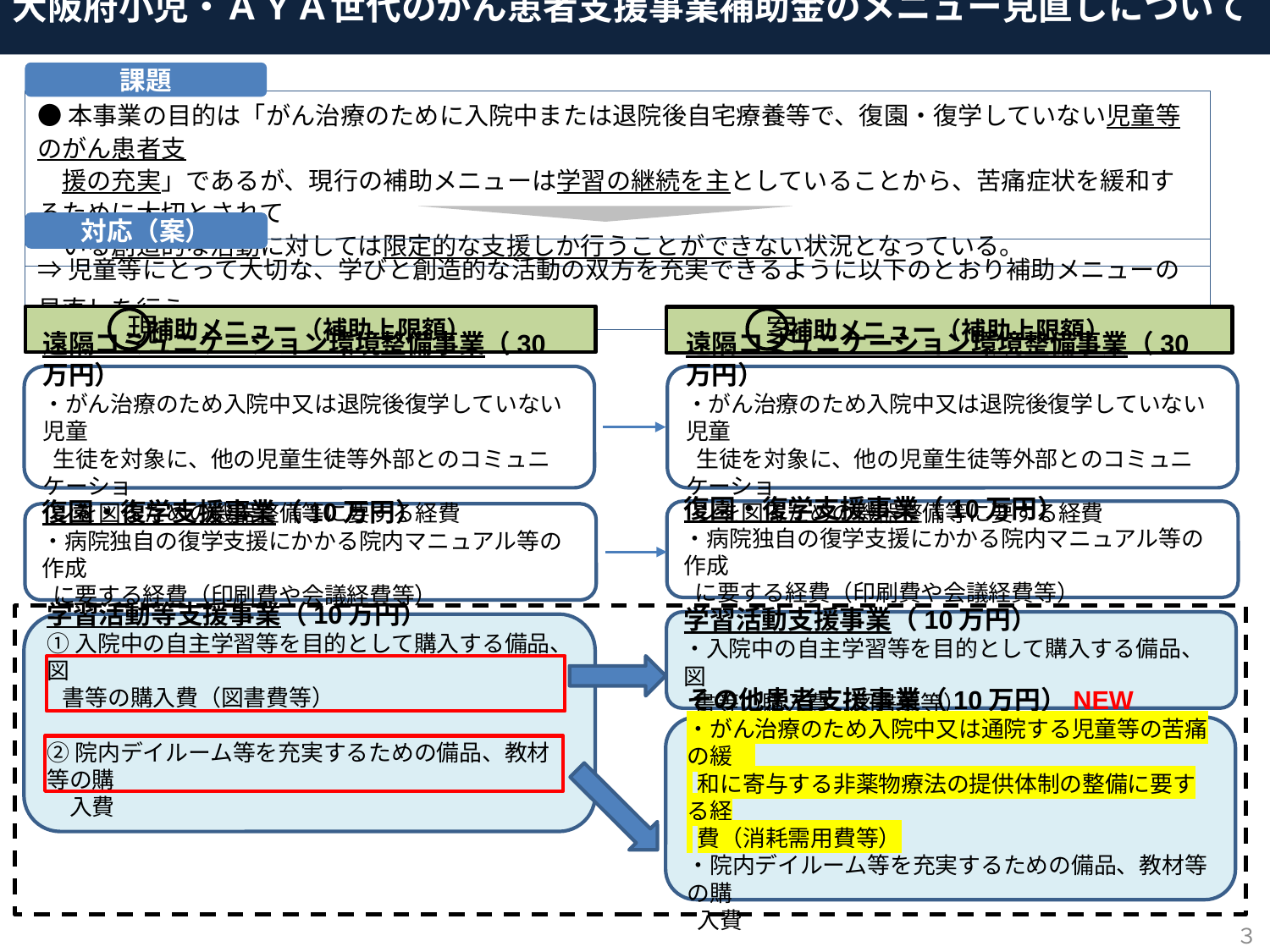

大阪府小児・ＡＹＡ世代のがん患者支援事業補助金のメニュー見直しについて
課題
●本事業の目的は「がん治療のために入院中または退院後自宅療養等で、復園・復学していない児童等のがん患者支
　援の充実」であるが、現行の補助メニューは学習の継続を主としていることから、苦痛症状を緩和するために大切とされて
　いる創造的な活動に対しては限定的な支援しか行うことができない状況となっている。

対応（案）
⇒児童等にとって大切な、学びと創造的な活動の双方を充実できるように以下のとおり補助メニューの見直しを行う。
補助メニュー（補助上限額）
補助メニュー（補助上限額）
現
案
遠隔コミュニケーション環境整備事業（30万円）
・がん治療のため入院中又は退院後復学していない児童
 生徒を対象に、他の児童生徒等外部とのコミュニケーショ
 ンを図るための機器整備等に要する経費
遠隔コミュニケーション環境整備事業（30万円）
・がん治療のため入院中又は退院後復学していない児童
 生徒を対象に、他の児童生徒等外部とのコミュニケーショ
 ンを図るための機器整備等に要する経費
復園・復学支援事業（10万円）
・病院独自の復学支援にかかる院内マニュアル等の作成
 に要する経費（印刷費や会議経費等）
復園・復学支援事業（10万円）
・病院独自の復学支援にかかる院内マニュアル等の作成
 に要する経費（印刷費や会議経費等）

学習活動支援事業（10万円）
・入院中の自主学習等を目的として購入する備品、図
 書等の購入費（図書費等）
学習活動等支援事業（10万円）
①入院中の自主学習等を目的として購入する備品、図
  書等の購入費（図書費等）

②院内デイルーム等を充実するための備品、教材等の購
　入費

その他患者支援事業（10万円）NEW
・がん治療のため入院中又は通院する児童等の苦痛の緩
 和に寄与する非薬物療法の提供体制の整備に要する経
 費（消耗需用費等）
・院内デイルーム等を充実するための備品、教材等の購
 入費

３